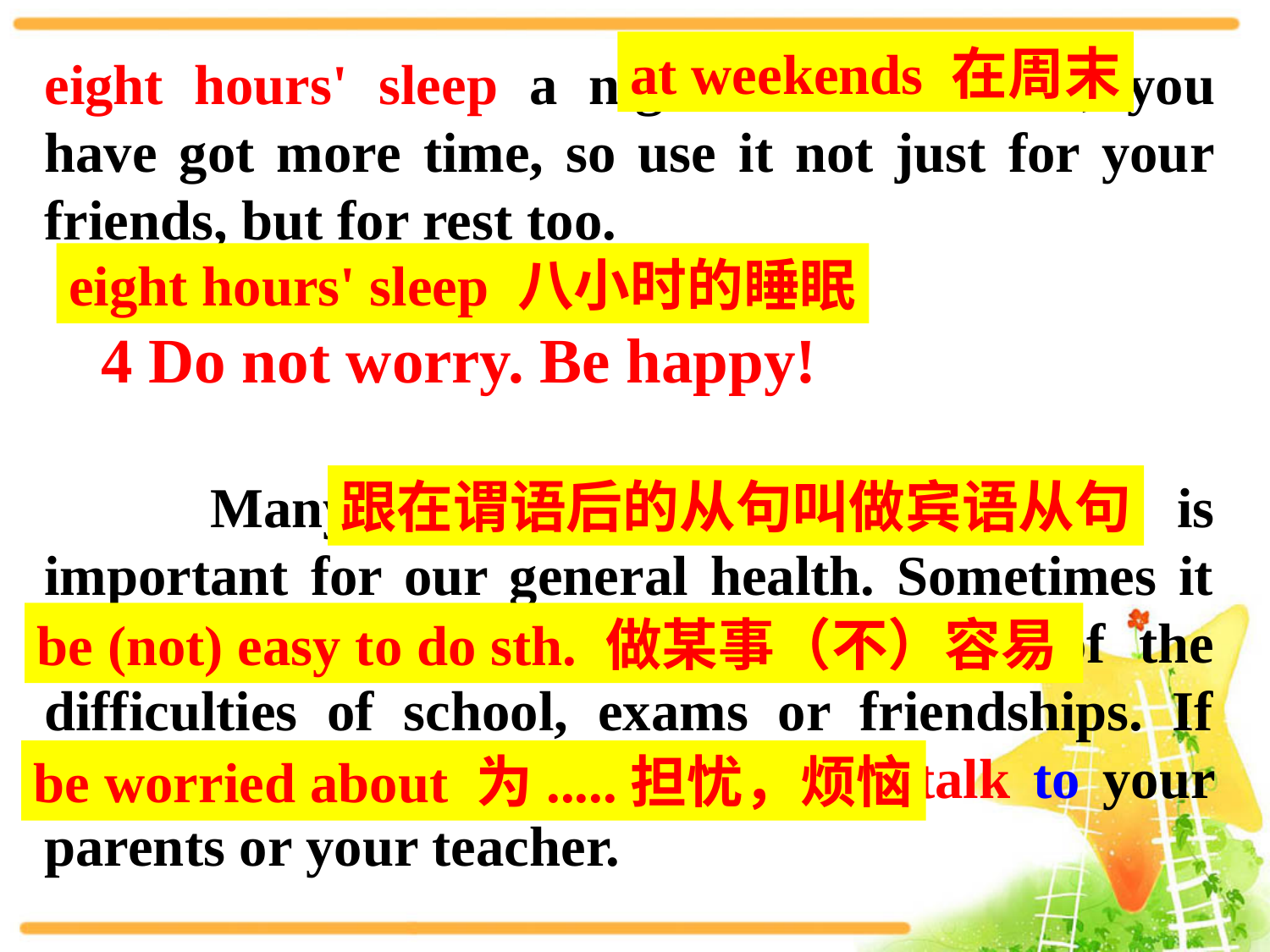

at weekends 在周末
eight hours' sleep a night. At weekends, you have got more time, so use it not just for your friends, but for rest too.

    4 Do not worry. Be happy!

     Many people believe that happiness is important for our general health. Sometimes it is not easy to be a teenager because of the difficulties of school, exams or friendships. If you are worried about something, talk to your parents or your teacher.

eight hours' sleep 八小时的睡眠
跟在谓语后的从句叫做宾语从句
be (not) easy to do sth. 做某事（不）容易
be worried about 为.....担忧，烦恼